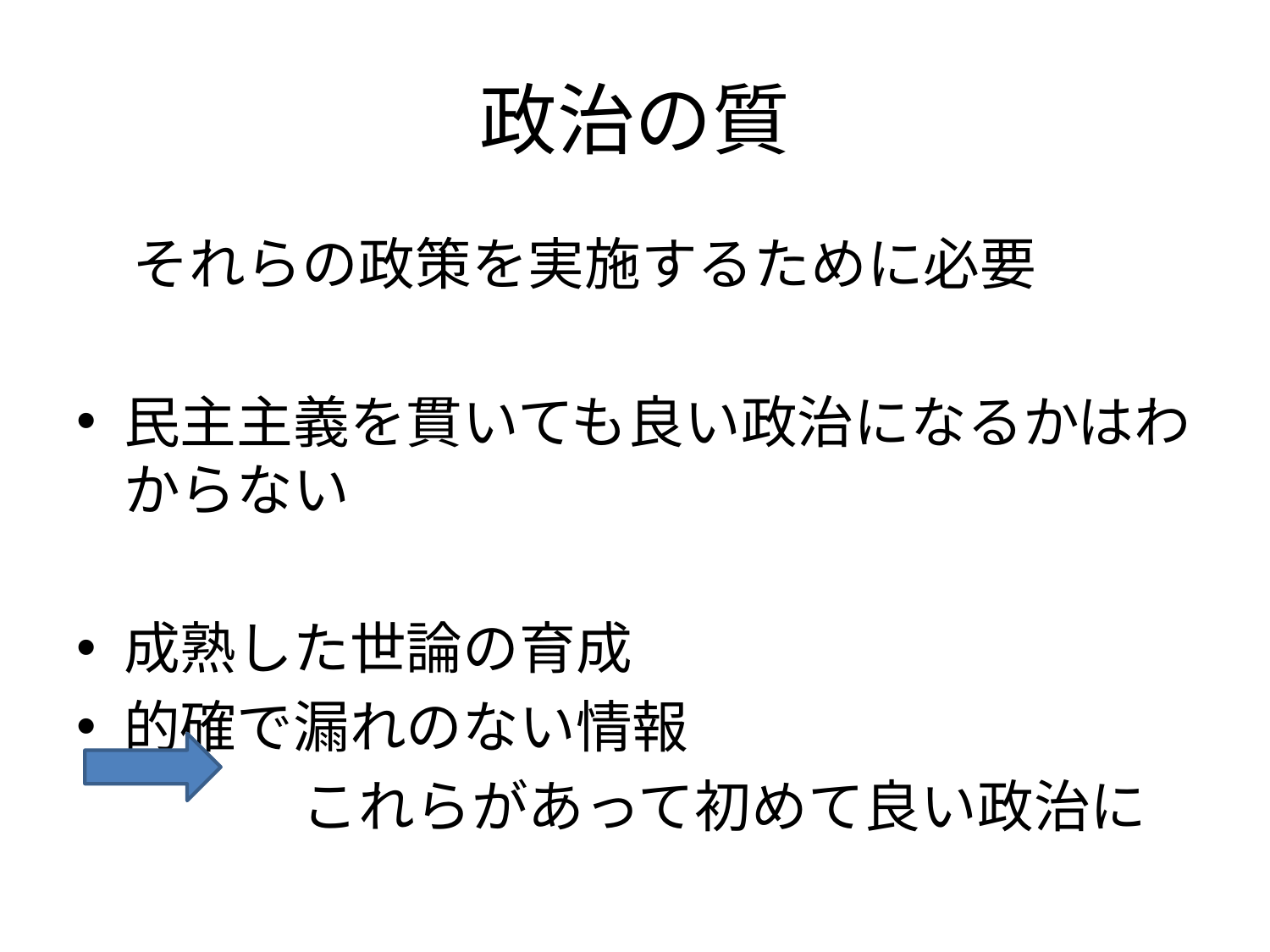

# 政治の質
　それらの政策を実施するために必要

民主主義を貫いても良い政治になるかはわからない

成熟した世論の育成
的確で漏れのない情報
　　　　これらがあって初めて良い政治に